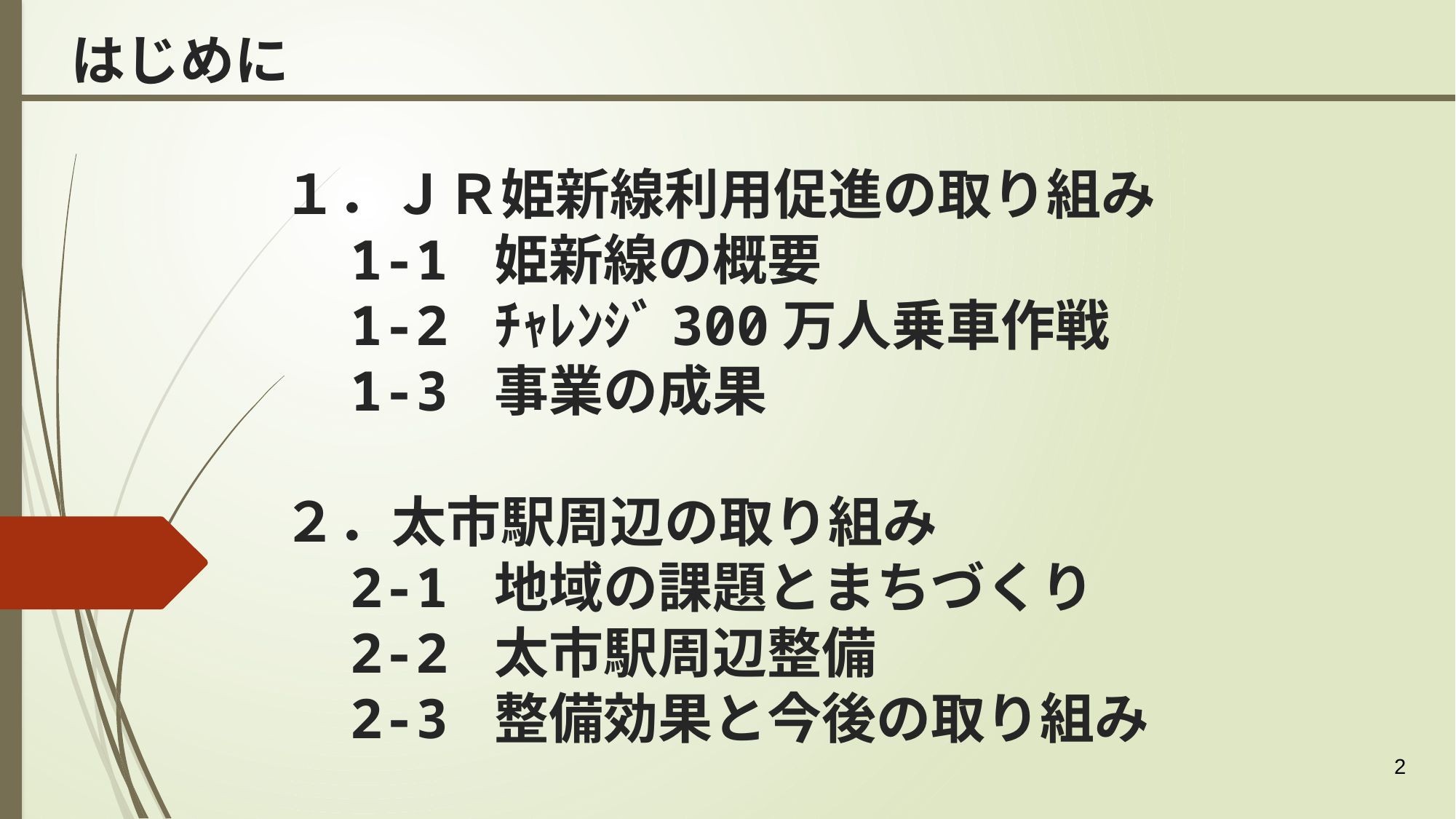

はじめに
# １．ＪＲ姫新線利用促進の取り組み 　1-1 姫新線の概要 　1-2 ﾁｬﾚﾝｼﾞ300万人乗車作戦 　1-3 事業の成果 ２．太市駅周辺の取り組み 　2-1 地域の課題とまちづくり 　2-2 太市駅周辺整備 　2-3 整備効果と今後の取り組み
2